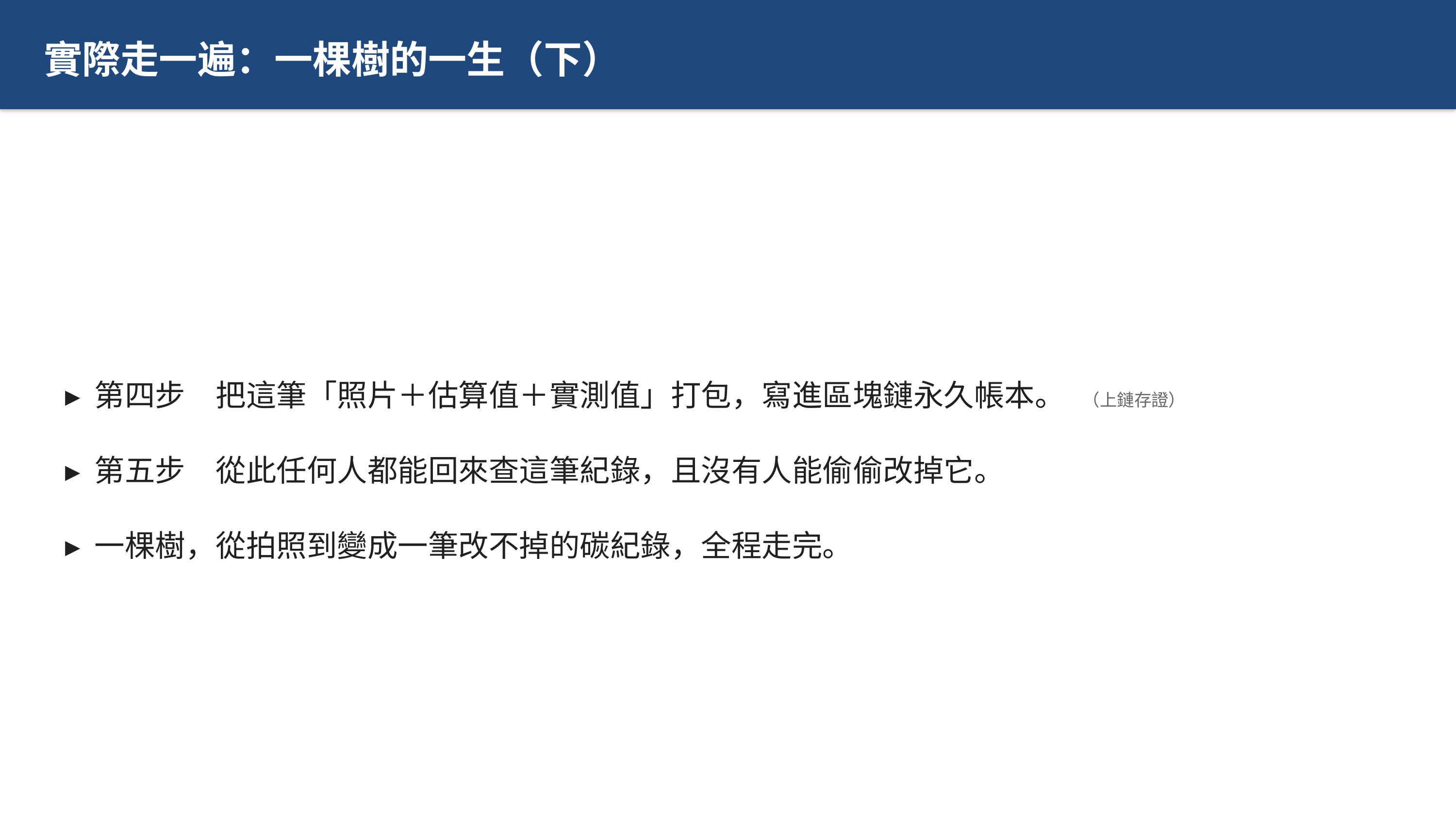

實際走一遍：一棵樹的一生（下）
▸ 第四步　把這筆「照片＋估算值＋實測值」打包，寫進區塊鏈永久帳本。　（上鏈存證）
▸ 第五步　從此任何人都能回來查這筆紀錄，且沒有人能偷偷改掉它。
▸ 一棵樹，從拍照到變成一筆改不掉的碳紀錄，全程走完。